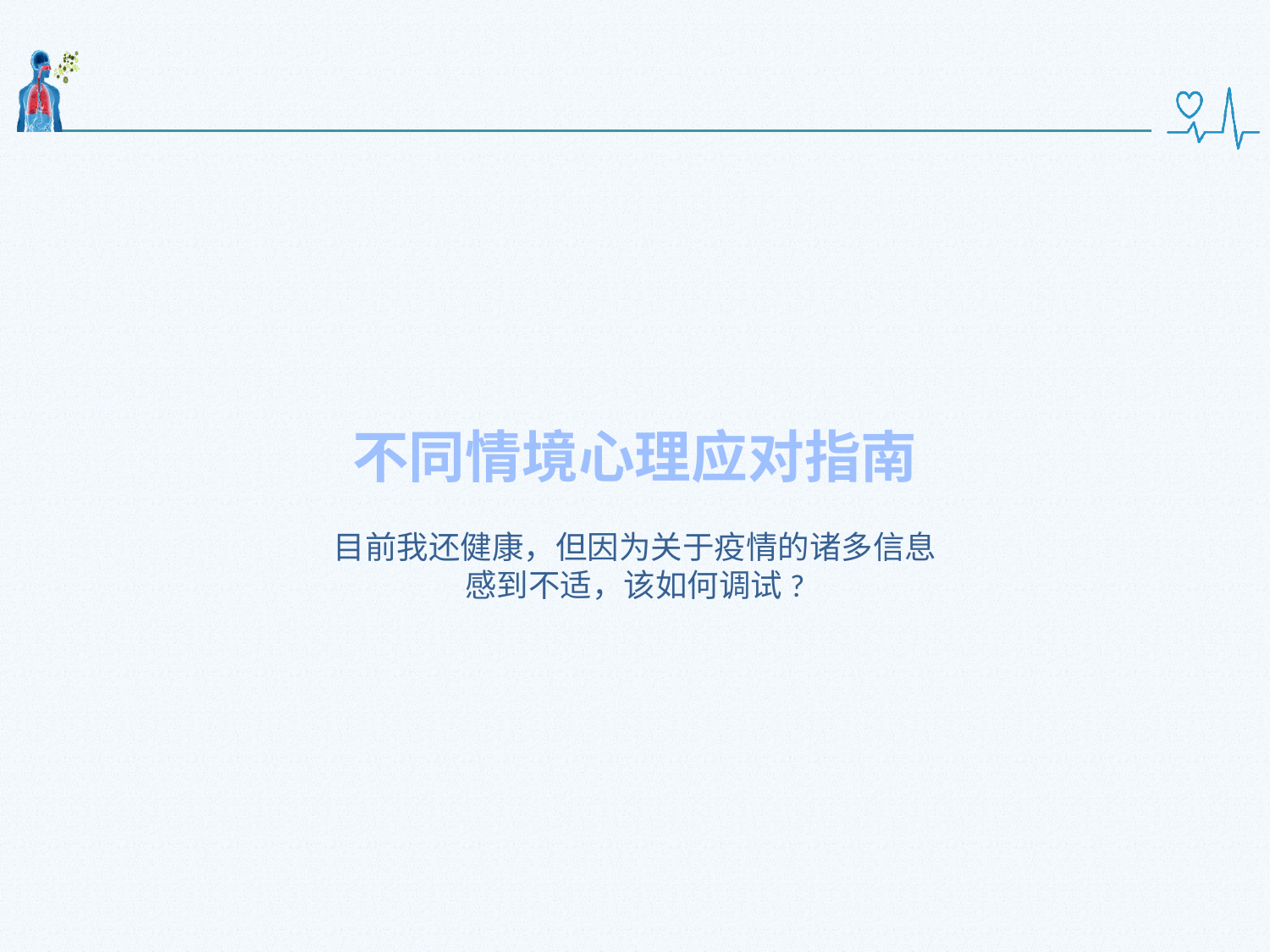

不同情境心理应对指南

目前我还健康，但因为关于疫情的诸多信息感到不适，该如何调试?